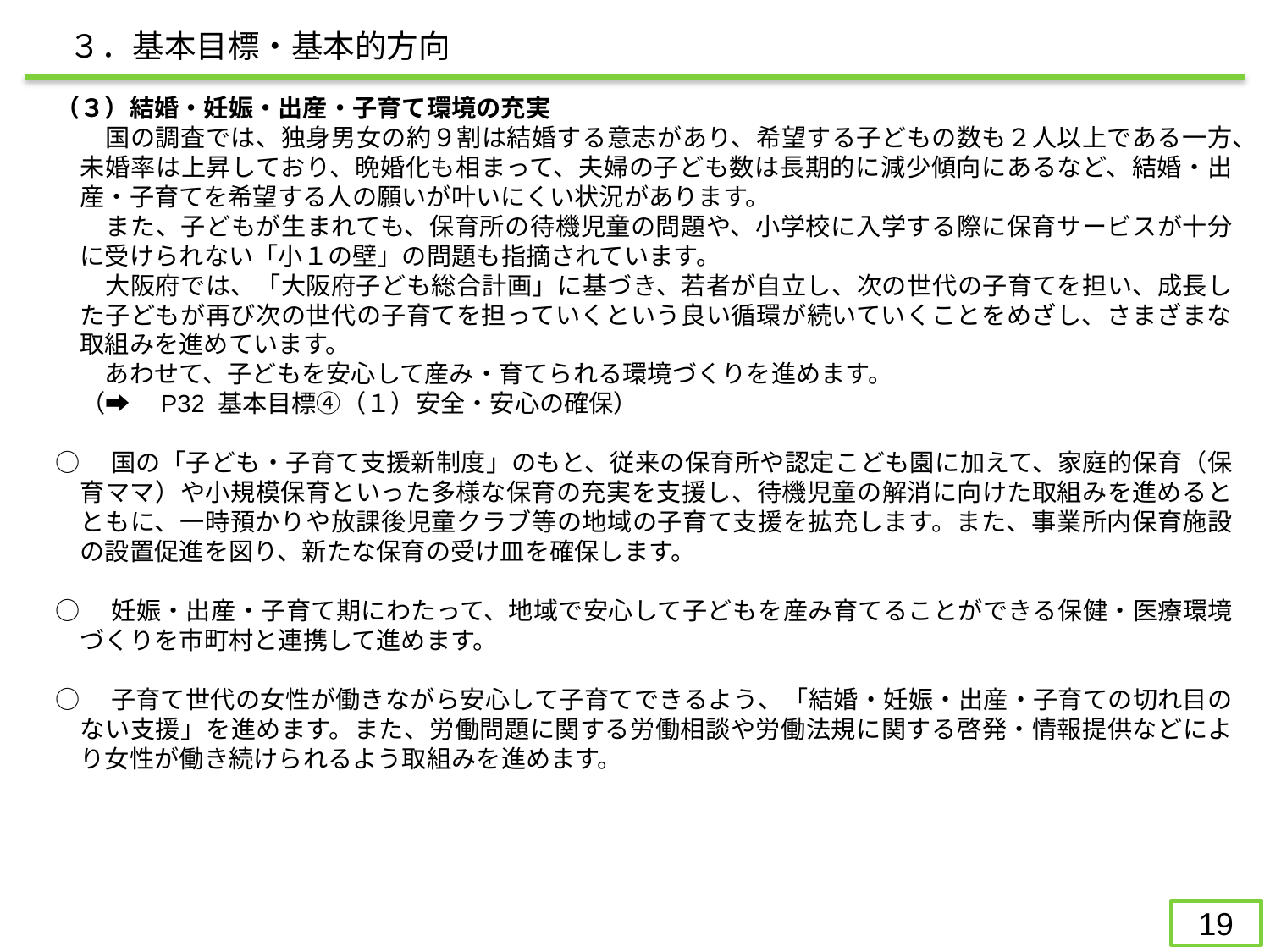

３．基本目標・基本的方向
（３）結婚・妊娠・出産・子育て環境の充実
　　国の調査では、独身男女の約９割は結婚する意志があり、希望する子どもの数も２人以上である一方、未婚率は上昇しており、晩婚化も相まって、夫婦の子ども数は長期的に減少傾向にあるなど、結婚・出産・子育てを希望する人の願いが叶いにくい状況があります。
　　また、子どもが生まれても、保育所の待機児童の問題や、小学校に入学する際に保育サービスが十分に受けられない「小１の壁」の問題も指摘されています。
　　大阪府では、「大阪府子ども総合計画」に基づき、若者が自立し、次の世代の子育てを担い、成長した子どもが再び次の世代の子育てを担っていくという良い循環が続いていくことをめざし、さまざまな取組みを進めています。
　　あわせて、子どもを安心して産み・育てられる環境づくりを進めます。
（➡　P32 基本目標④（１）安全・安心の確保）

○　国の「子ども・子育て支援新制度」のもと、従来の保育所や認定こども園に加えて、家庭的保育（保育ママ）や小規模保育といった多様な保育の充実を支援し、待機児童の解消に向けた取組みを進めるとともに、一時預かりや放課後児童クラブ等の地域の子育て支援を拡充します。また、事業所内保育施設の設置促進を図り、新たな保育の受け皿を確保します。

○　妊娠・出産・子育て期にわたって、地域で安心して子どもを産み育てることができる保健・医療環境づくりを市町村と連携して進めます。

○　子育て世代の女性が働きながら安心して子育てできるよう、「結婚・妊娠・出産・子育ての切れ目のない支援」を進めます。また、労働問題に関する労働相談や労働法規に関する啓発・情報提供などにより女性が働き続けられるよう取組みを進めます。
19